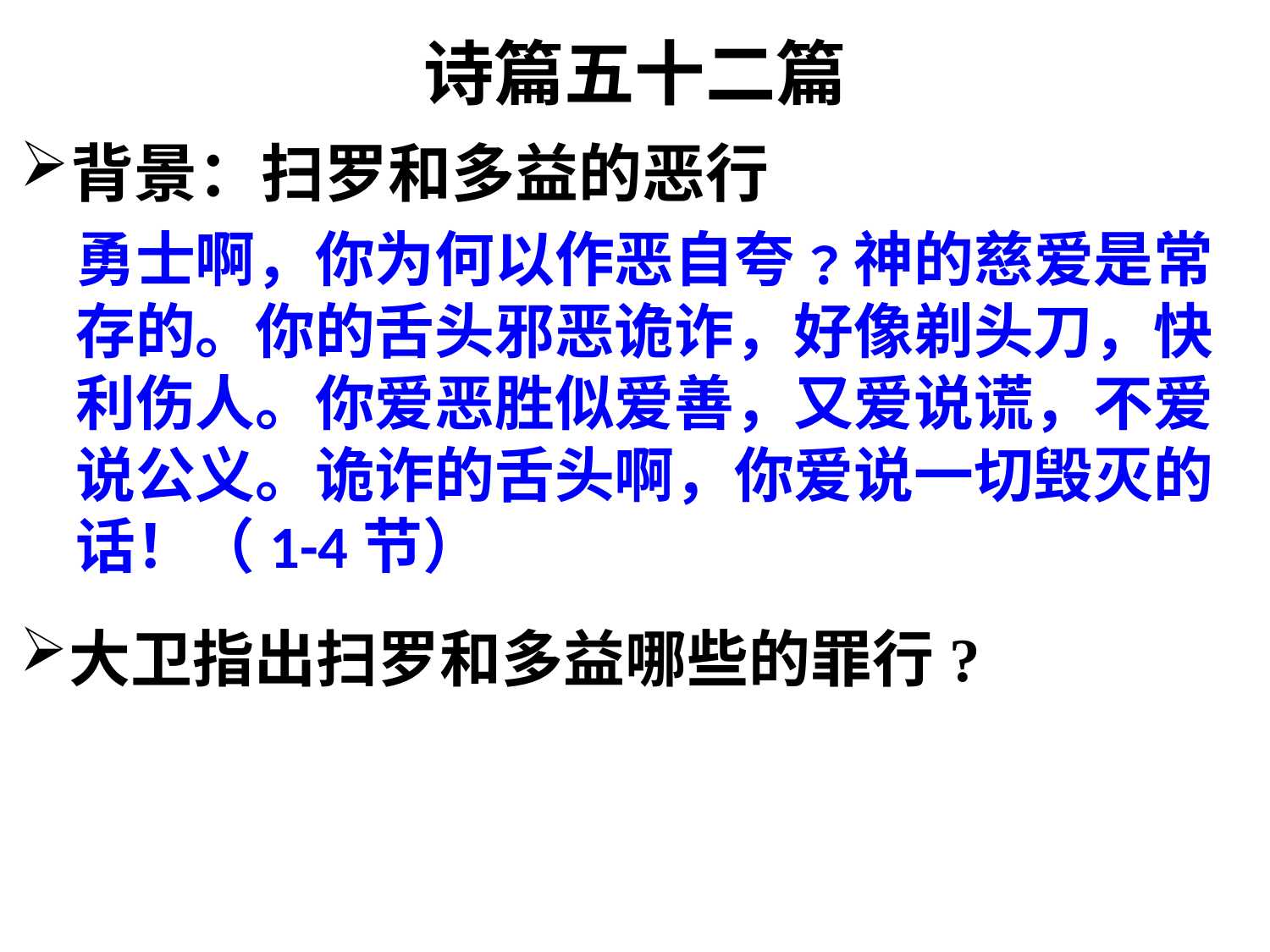

# 诗篇五十二篇
背景：扫罗和多益的恶行
勇士啊，你为何以作恶自夸﹖神的慈爱是常存的。你的舌头邪恶诡诈，好像剃头刀，快利伤人。你爱恶胜似爱善，又爱说谎，不爱说公义。诡诈的舌头啊，你爱说一切毁灭的话！（1-4节）

大卫指出扫罗和多益哪些的罪行?